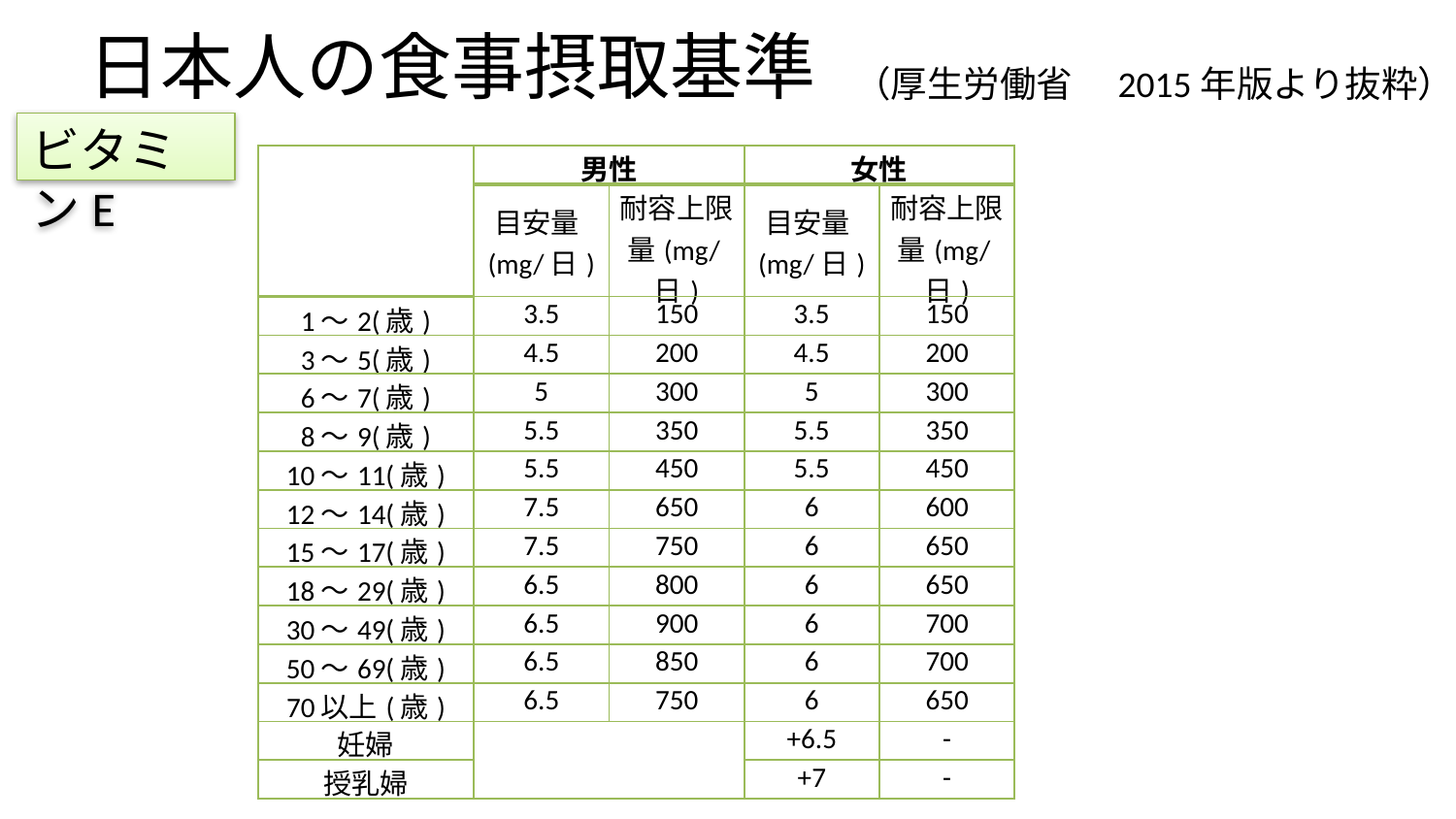

# 日本人の食事摂取基準
（厚生労働省　2015年版より抜粋）
ビタミンE
|  | 男性 |  | 女性 |  |
| --- | --- | --- | --- | --- |
|  | 目安量(mg/日) | 耐容上限量(mg/日) | 目安量(mg/日) | 耐容上限量(mg/日) |
| 1～2(歳) | 3.5 | 150 | 3.5 | 150 |
| 3～5(歳) | 4.5 | 200 | 4.5 | 200 |
| 6～7(歳) | 5 | 300 | 5 | 300 |
| 8～9(歳) | 5.5 | 350 | 5.5 | 350 |
| 10～11(歳) | 5.5 | 450 | 5.5 | 450 |
| 12～14(歳) | 7.5 | 650 | 6 | 600 |
| 15～17(歳) | 7.5 | 750 | 6 | 650 |
| 18～29(歳) | 6.5 | 800 | 6 | 650 |
| 30～49(歳) | 6.5 | 900 | 6 | 700 |
| 50～69(歳) | 6.5 | 850 | 6 | 700 |
| 70以上(歳) | 6.5 | 750 | 6 | 650 |
| 妊婦 |  |  | +6.5 | - |
| 授乳婦 |  |  | +7 | - |